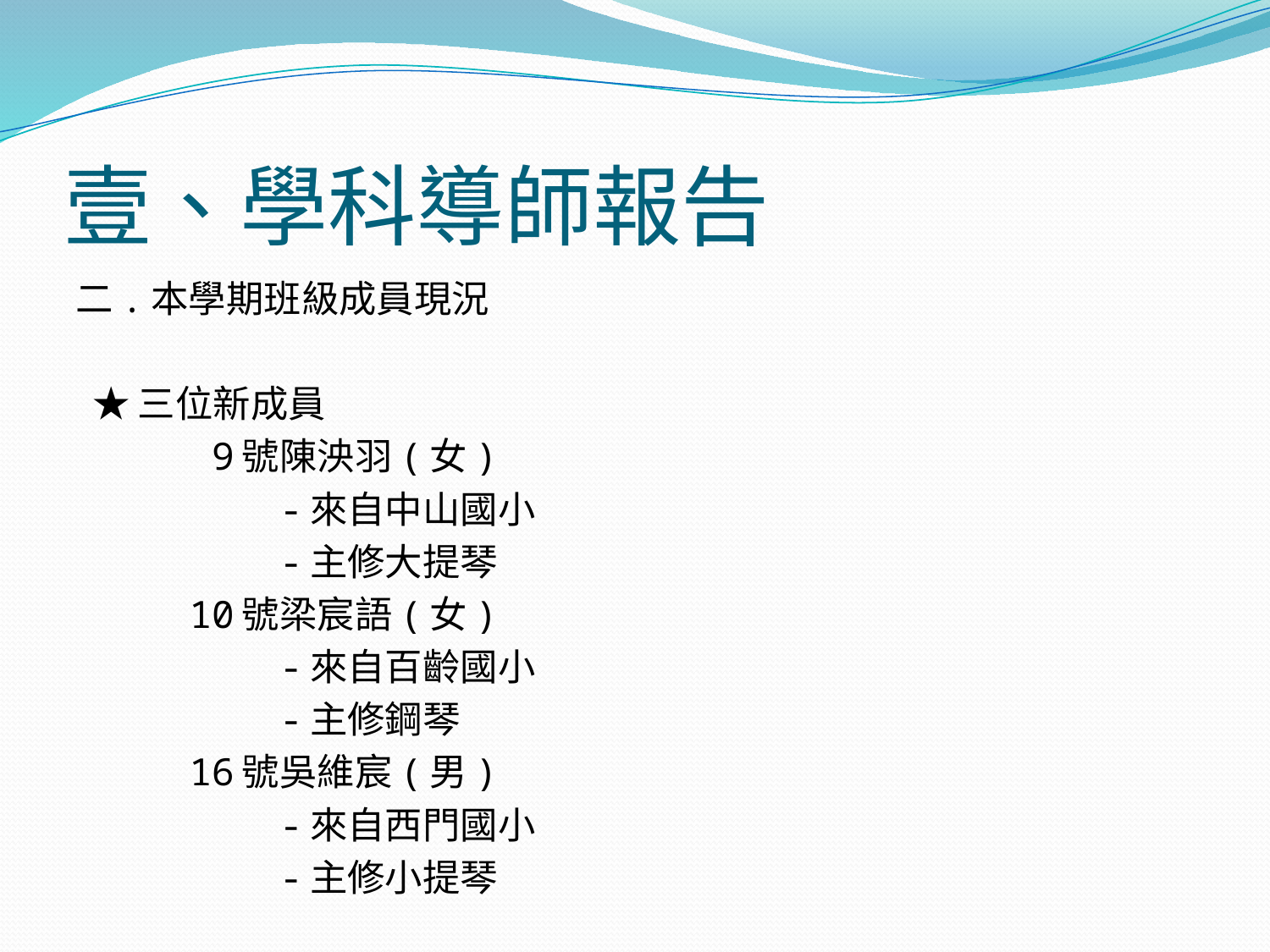

# 壹、學科導師報告
二.本學期班級成員現況

  ★三位新成員
      9號陳泱羽(女)
         -來自中山國小
         -主修大提琴
     10號梁宸語(女)
         -來自百齡國小
         -主修鋼琴
     16號吳維宸(男)
         -來自西門國小
         -主修小提琴